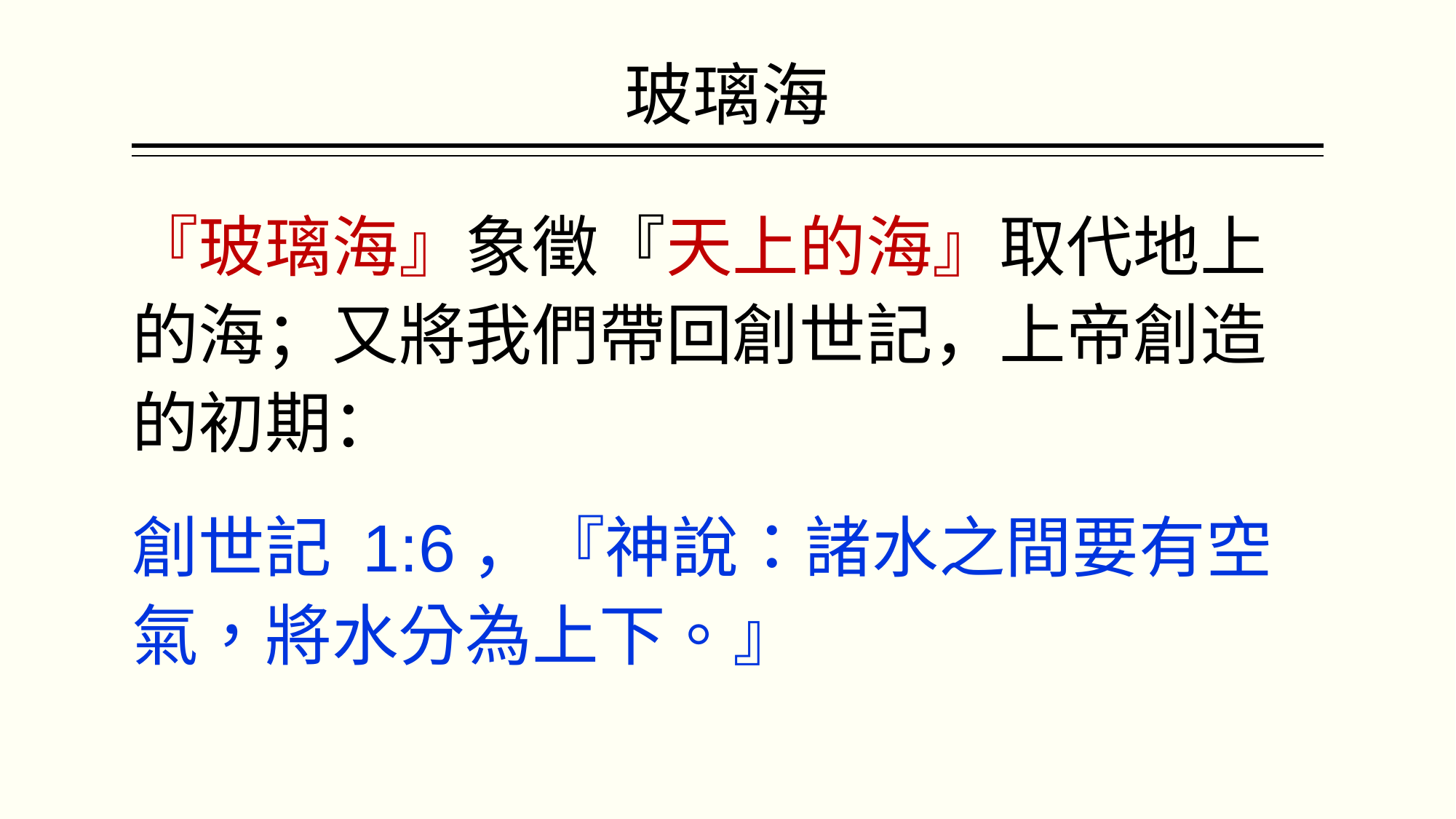

# 玻璃海
『玻璃海』象徵『天上的海』取代地上的海；又將我們帶回創世記，上帝創造的初期：
創世記 1:6，『神說：諸水之間要有空氣，將水分為上下。』